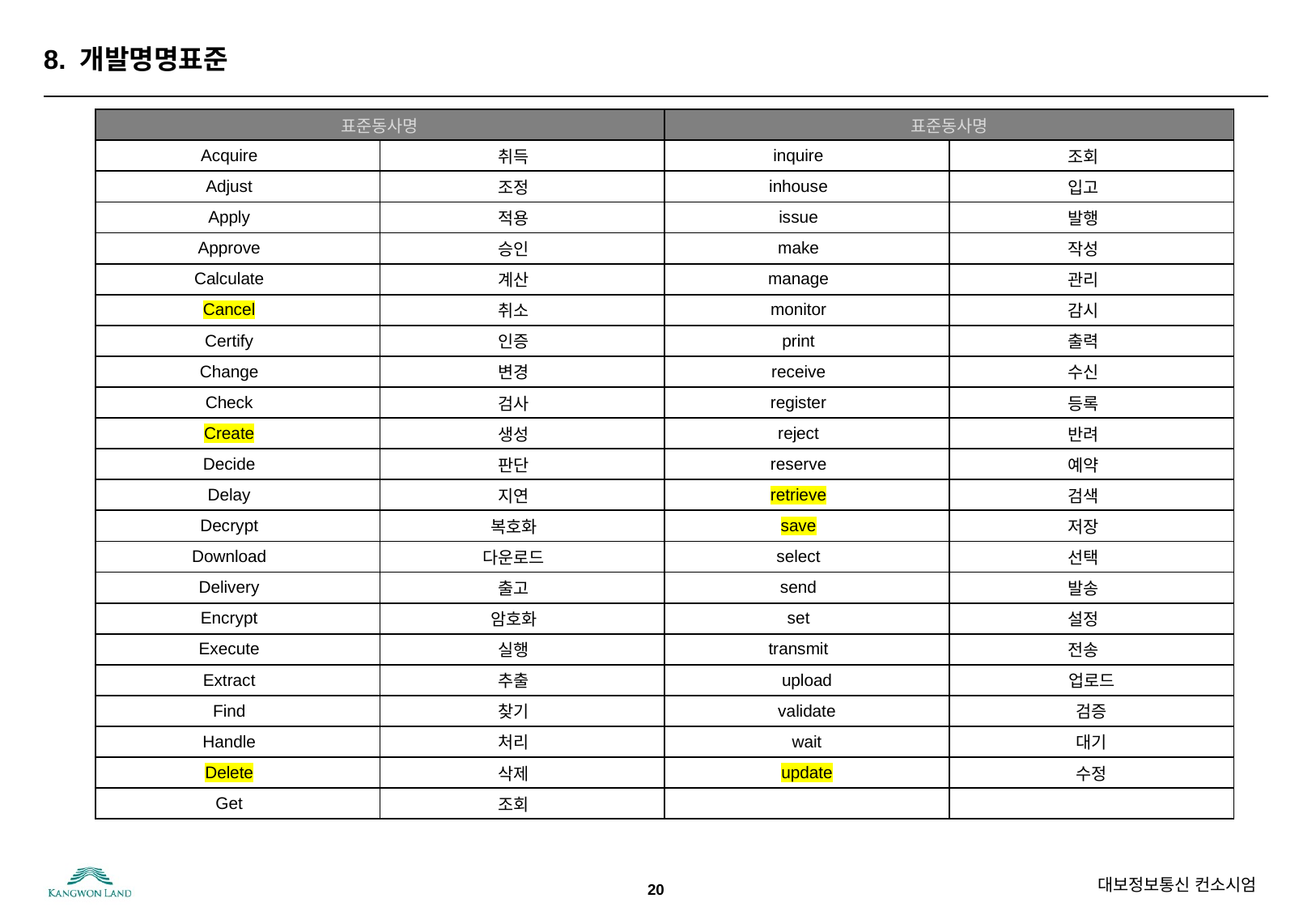

# 8. 개발명명표준
| 표준동사명 |  | 표준동사명 |  |
| --- | --- | --- | --- |
| Acquire | 취득 | inquire | 조회 |
| Adjust | 조정 | inhouse | 입고 |
| Apply | 적용 | issue | 발행 |
| Approve | 승인 | make | 작성 |
| Calculate | 계산 | manage | 관리 |
| Cancel | 취소 | monitor | 감시 |
| Certify | 인증 | print | 출력 |
| Change | 변경 | receive | 수신 |
| Check | 검사 | register | 등록 |
| Create | 생성 | reject | 반려 |
| Decide | 판단 | reserve | 예약 |
| Delay | 지연 | retrieve | 검색 |
| Decrypt | 복호화 | save | 저장 |
| Download | 다운로드 | select | 선택 |
| Delivery | 출고 | send | 발송 |
| Encrypt | 암호화 | set | 설정 |
| Execute | 실행 | transmit | 전송 |
| Extract | 추출 | upload | 업로드 |
| Find | 찾기 | validate | 검증 |
| Handle | 처리 | wait | 대기 |
| Delete | 삭제 | update | 수정 |
| Get | 조회 |  |  |
20